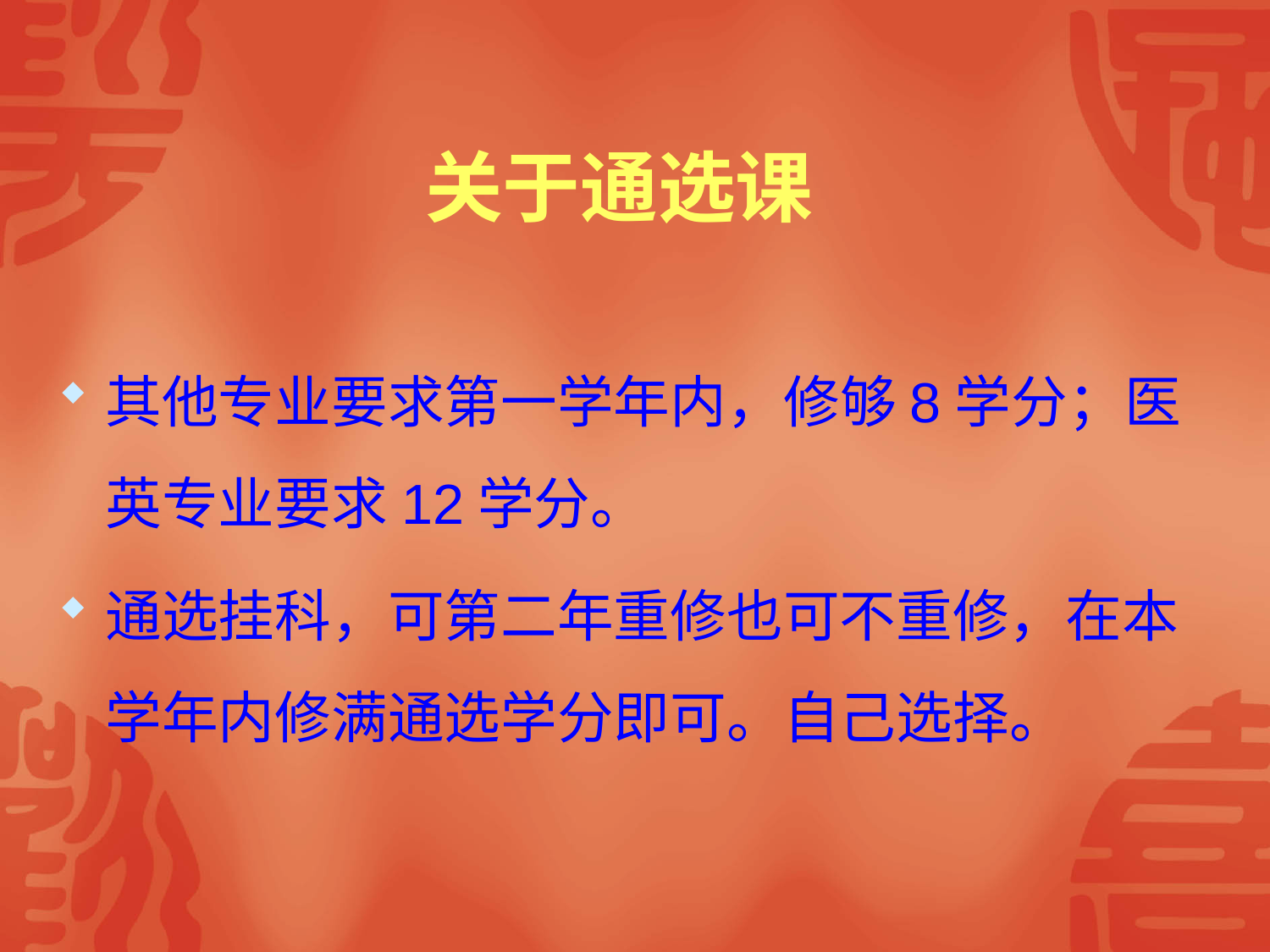

# 关于通选课
其他专业要求第一学年内，修够8学分；医英专业要求12学分。
通选挂科，可第二年重修也可不重修，在本学年内修满通选学分即可。自己选择。